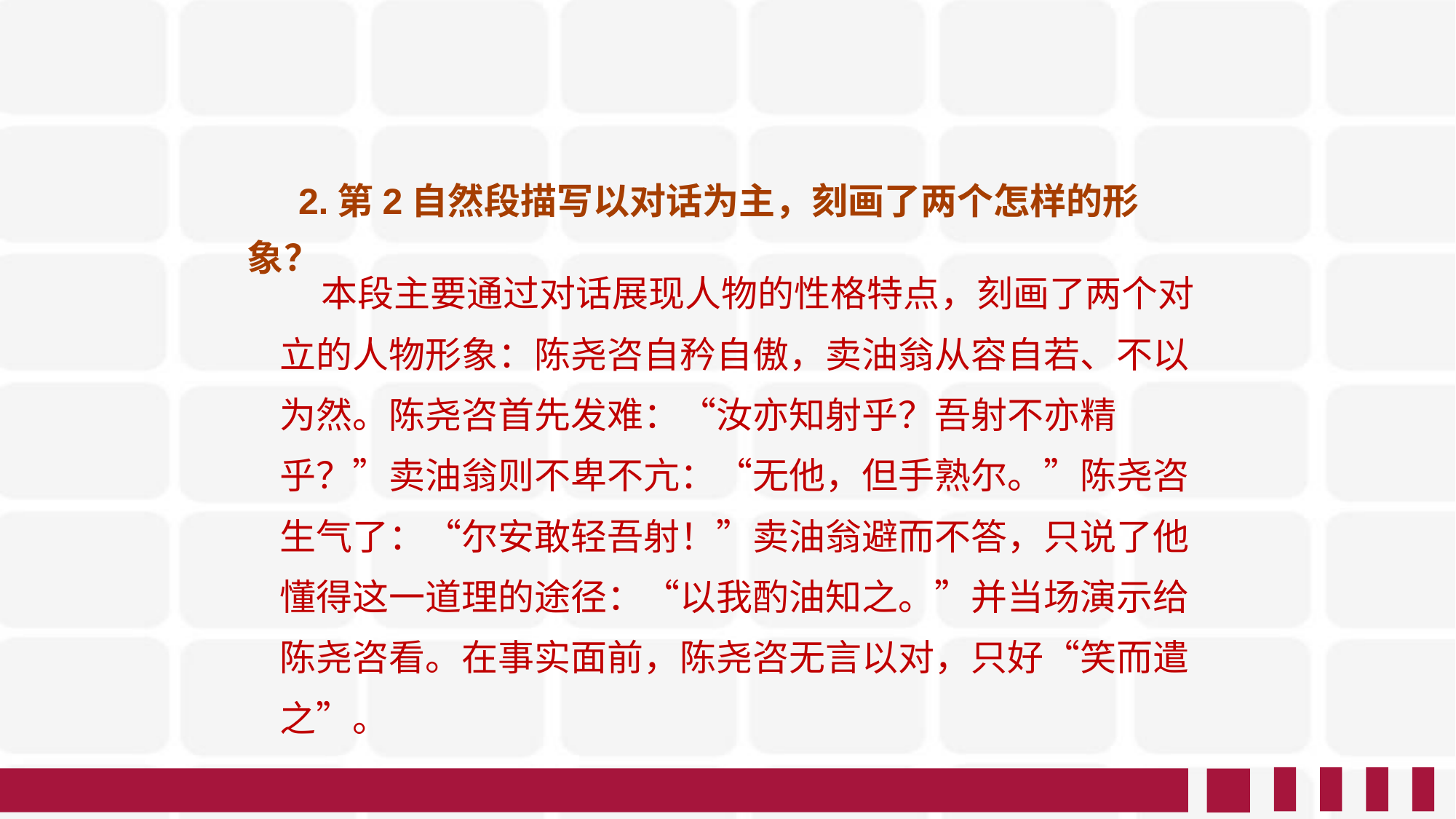

2.第2自然段描写以对话为主，刻画了两个怎样的形象？
    本段主要通过对话展现人物的性格特点，刻画了两个对立的人物形象：陈尧咨自矜自傲，卖油翁从容自若、不以为然。陈尧咨首先发难：“汝亦知射乎？吾射不亦精乎？”卖油翁则不卑不亢：“无他，但手熟尔。”陈尧咨生气了：“尔安敢轻吾射！”卖油翁避而不答，只说了他懂得这一道理的途径：“以我酌油知之。”并当场演示给陈尧咨看。在事实面前，陈尧咨无言以对，只好“笑而遣之”。